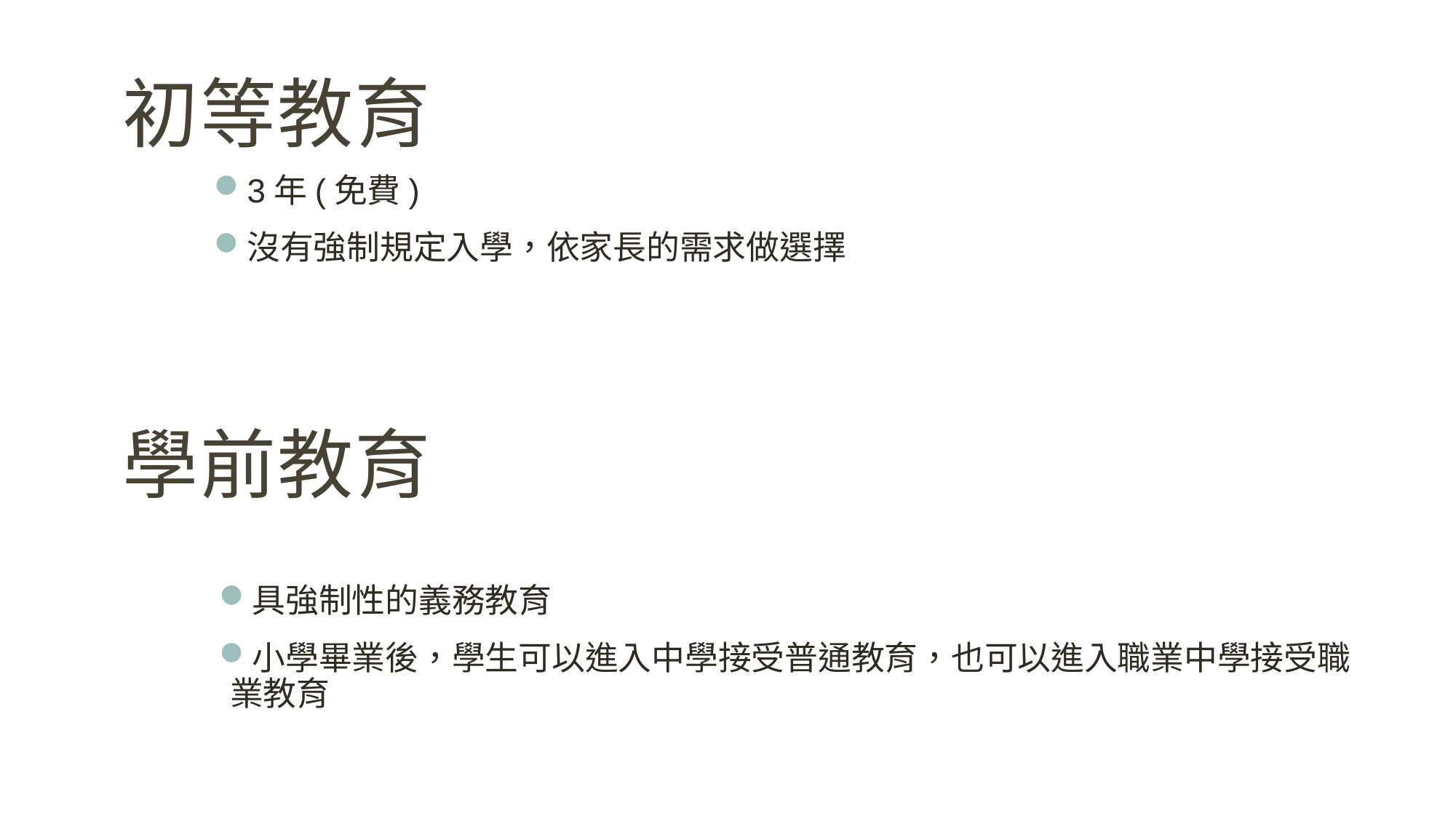

初等教育
3年(免費)
沒有強制規定入學，依家長的需求做選擇
學前教育
具強制性的義務教育
小學畢業後，學生可以進入中學接受普通教育，也可以進入職業中學接受職業教育